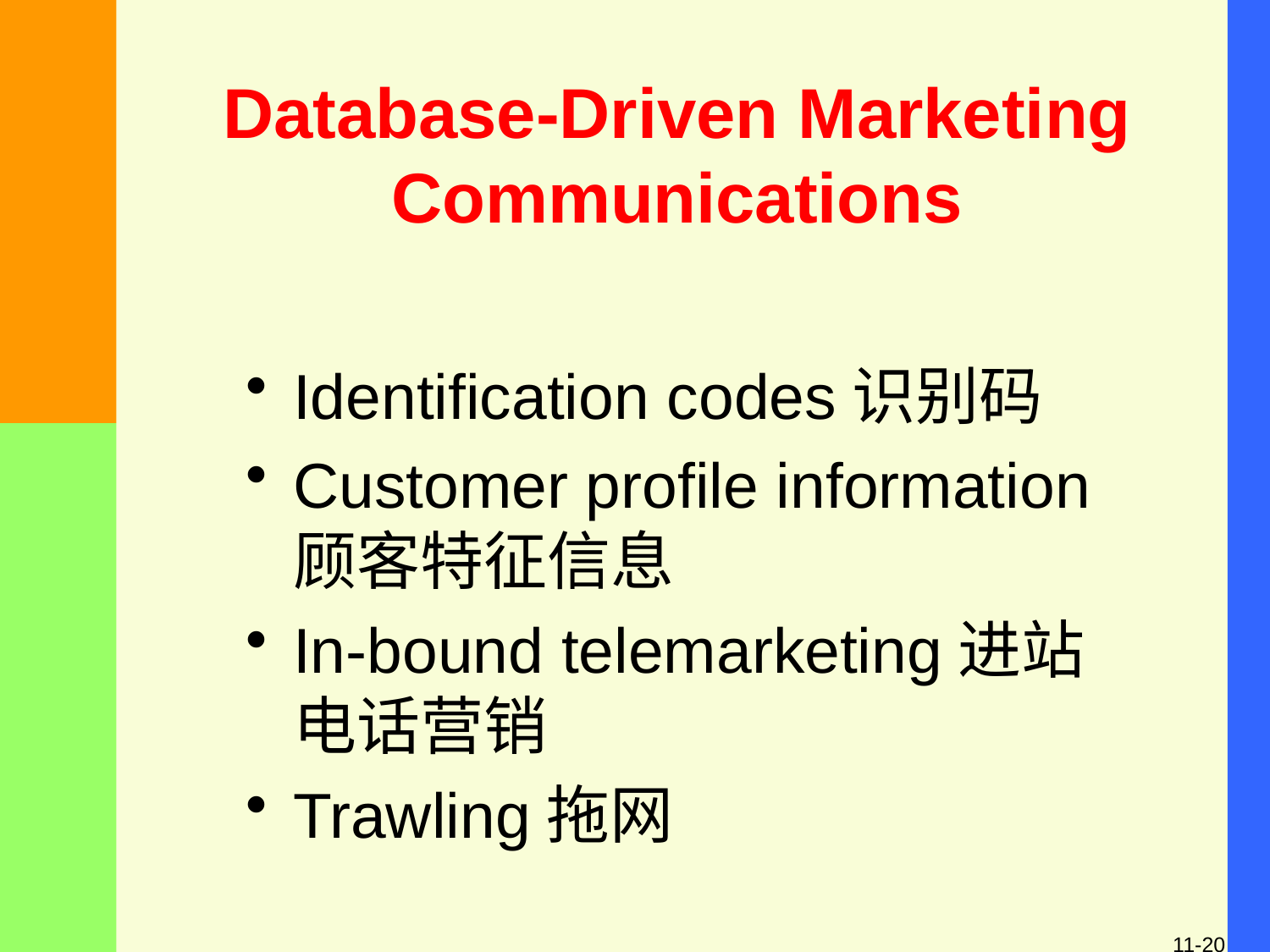

# Database-Driven Marketing Communications
Identification codes识别码
Customer profile information顾客特征信息
In-bound telemarketing进站电话营销
Trawling拖网

11-20